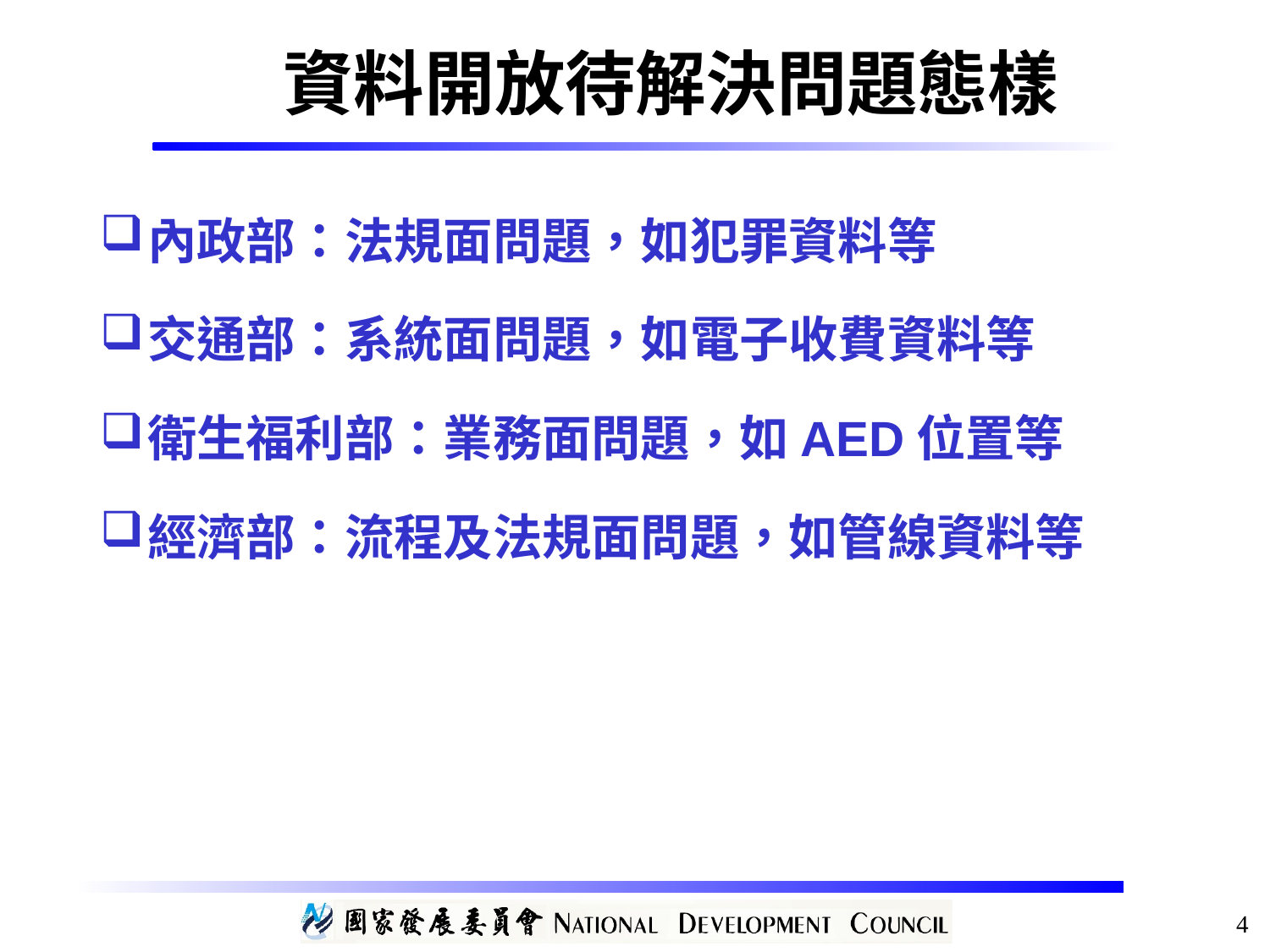

資料開放待解決問題態樣
內政部：法規面問題，如犯罪資料等
交通部：系統面問題，如電子收費資料等
衛生福利部：業務面問題，如AED位置等
經濟部：流程及法規面問題，如管線資料等

4